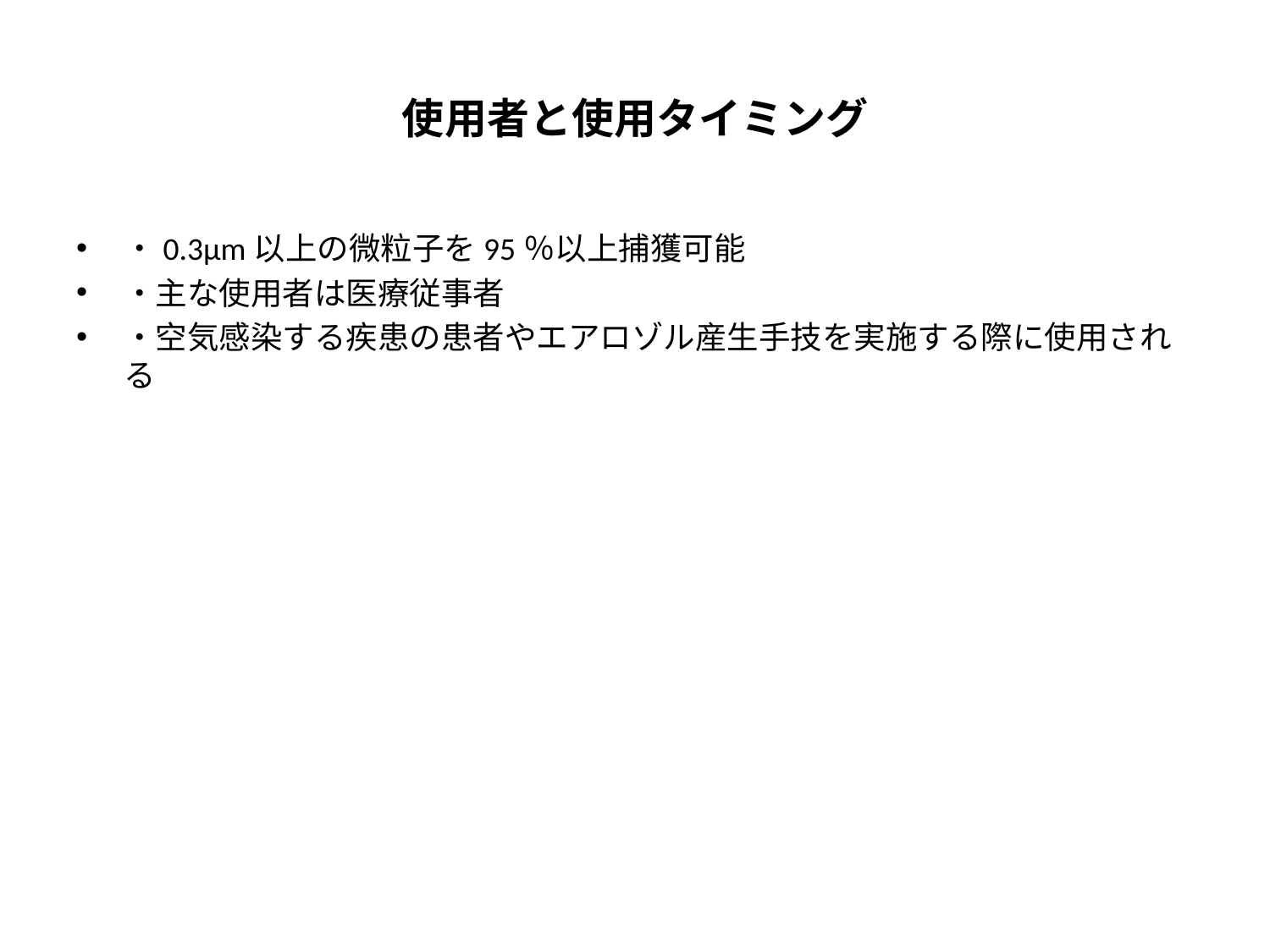

# 使用者と使用タイミング
・0.3μm以上の微粒子を95％以上捕獲可能
・主な使用者は医療従事者
・空気感染する疾患の患者やエアロゾル産生手技を実施する際に使用される